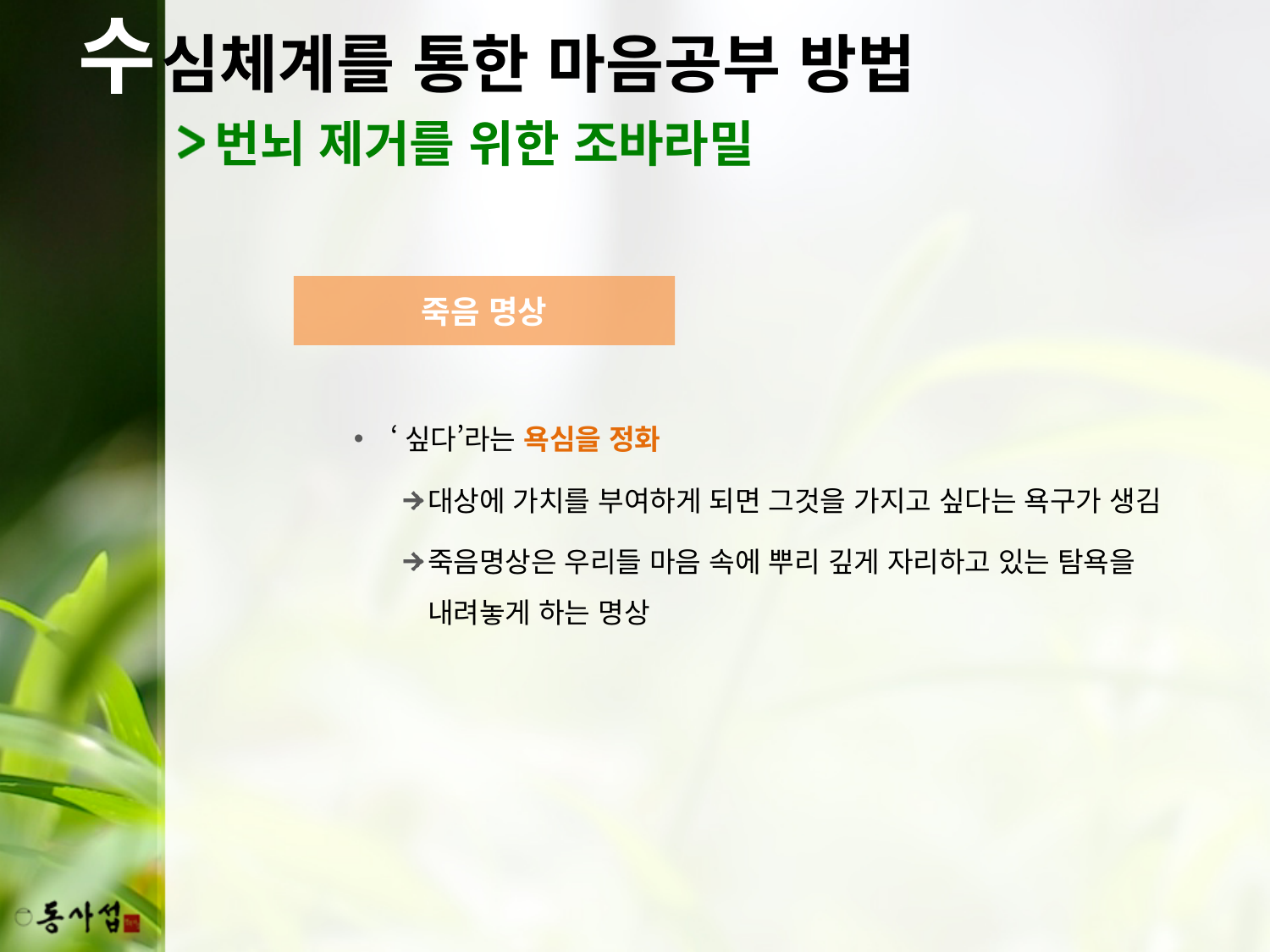

수
심체계를 통한 마음공부 방법
번뇌 제거를 위한 조바라밀
죽음 명상
‘싶다’라는 욕심을 정화
대상에 가치를 부여하게 되면 그것을 가지고 싶다는 욕구가 생김
죽음명상은 우리들 마음 속에 뿌리 깊게 자리하고 있는 탐욕을 내려놓게 하는 명상